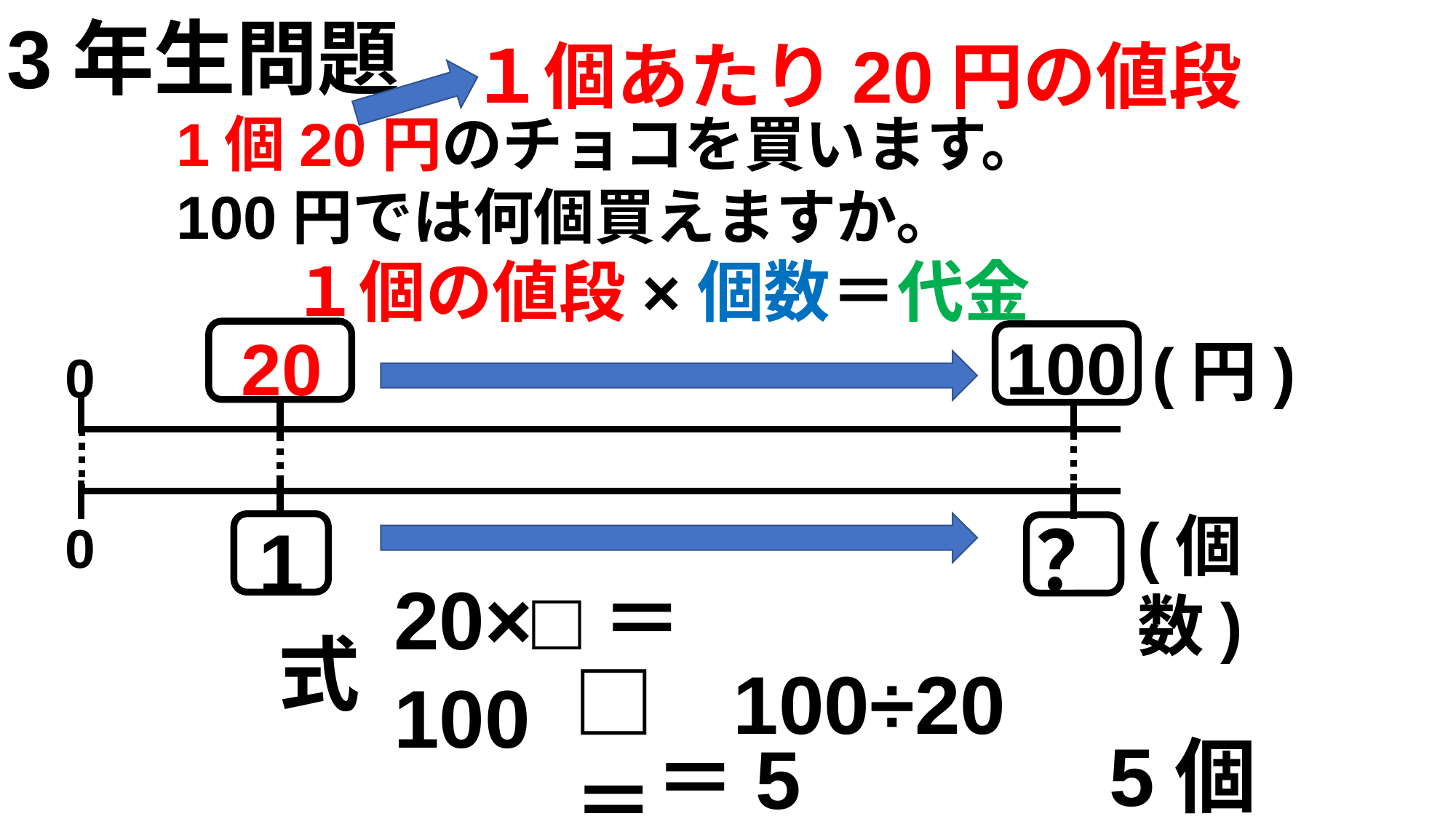

3年生問題
１個あたり20円の値段

1個20円のチョコを買います。
100円では何個買えますか。
１個の値段×個数＝代金
100
20

(円)

0

(個数)
？
1
0

20×□＝100
式
□＝
100÷20
5個
＝5